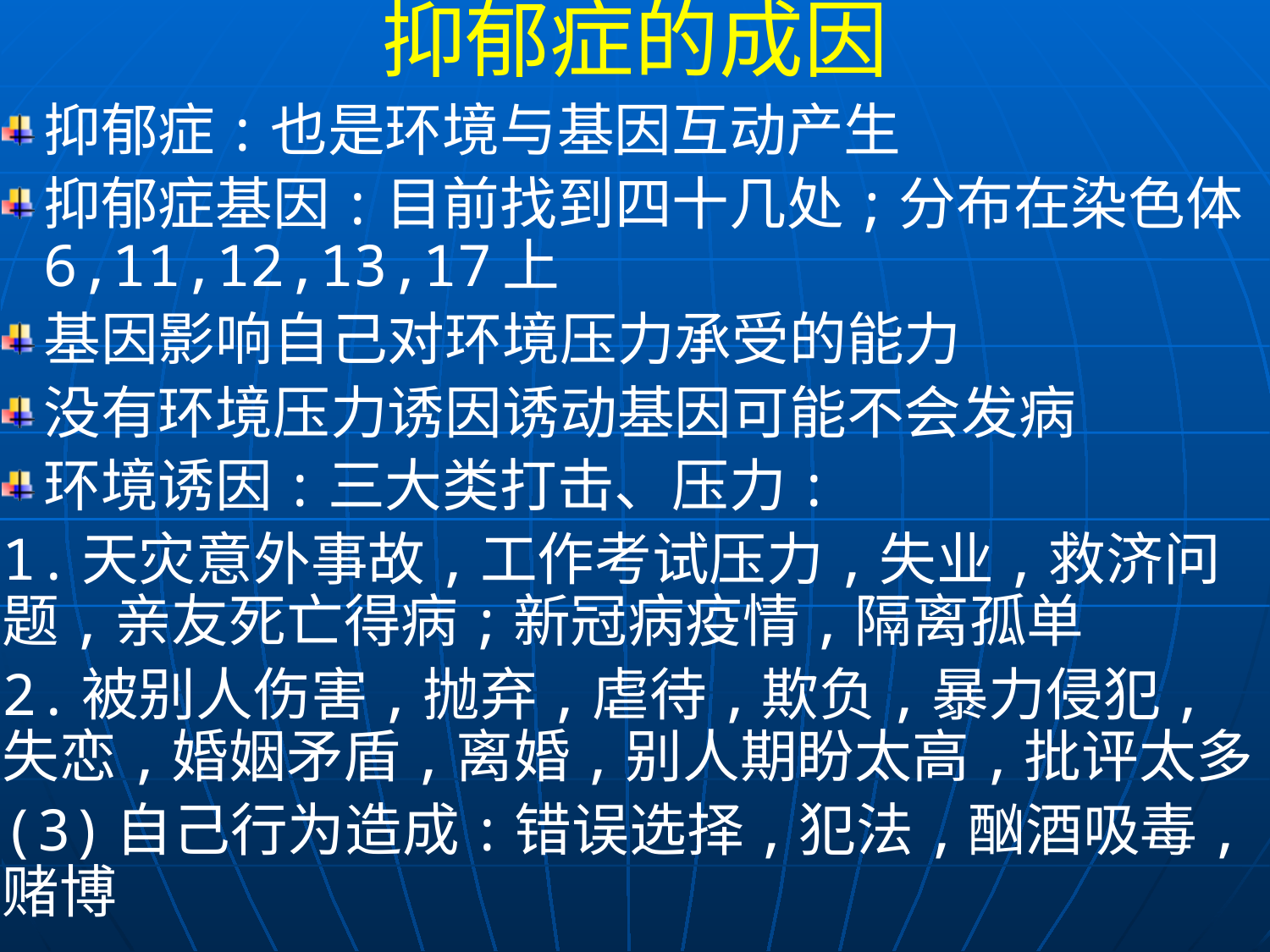

抑郁症的成因
抑郁症:也是环境与基因互动产生
抑郁症基因:目前找到四十几处;分布在染色体6,11,12,13,17上
基因影响自己对环境压力承受的能力
没有环境压力诱因诱动基因可能不会发病
环境诱因:三大类打击、压力:
1.天灾意外事故,工作考试压力,失业,救济问题,亲友死亡得病;新冠病疫情,隔离孤单
2.被别人伤害,抛弃,虐待,欺负,暴力侵犯,失恋,婚姻矛盾,离婚,别人期盼太高,批评太多
(3)自己行为造成:错误选择,犯法,酗酒吸毒,赌博